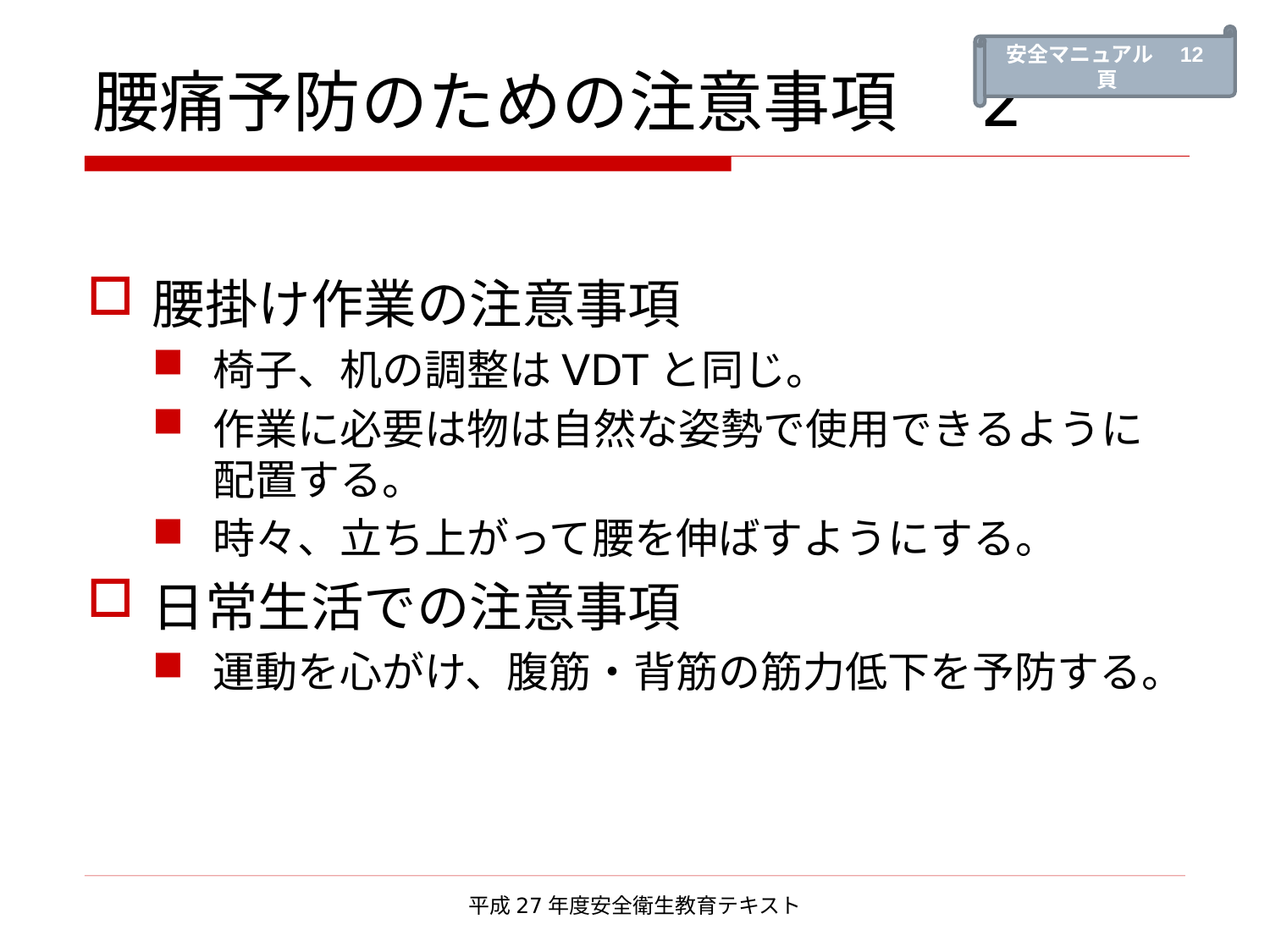

安全マニュアル　12頁
# 腰痛予防のための注意事項　2
腰掛け作業の注意事項
椅子、机の調整はVDTと同じ。
作業に必要は物は自然な姿勢で使用できるように配置する。
時々、立ち上がって腰を伸ばすようにする。
日常生活での注意事項
運動を心がけ、腹筋・背筋の筋力低下を予防する。
平成27年度安全衛生教育テキスト